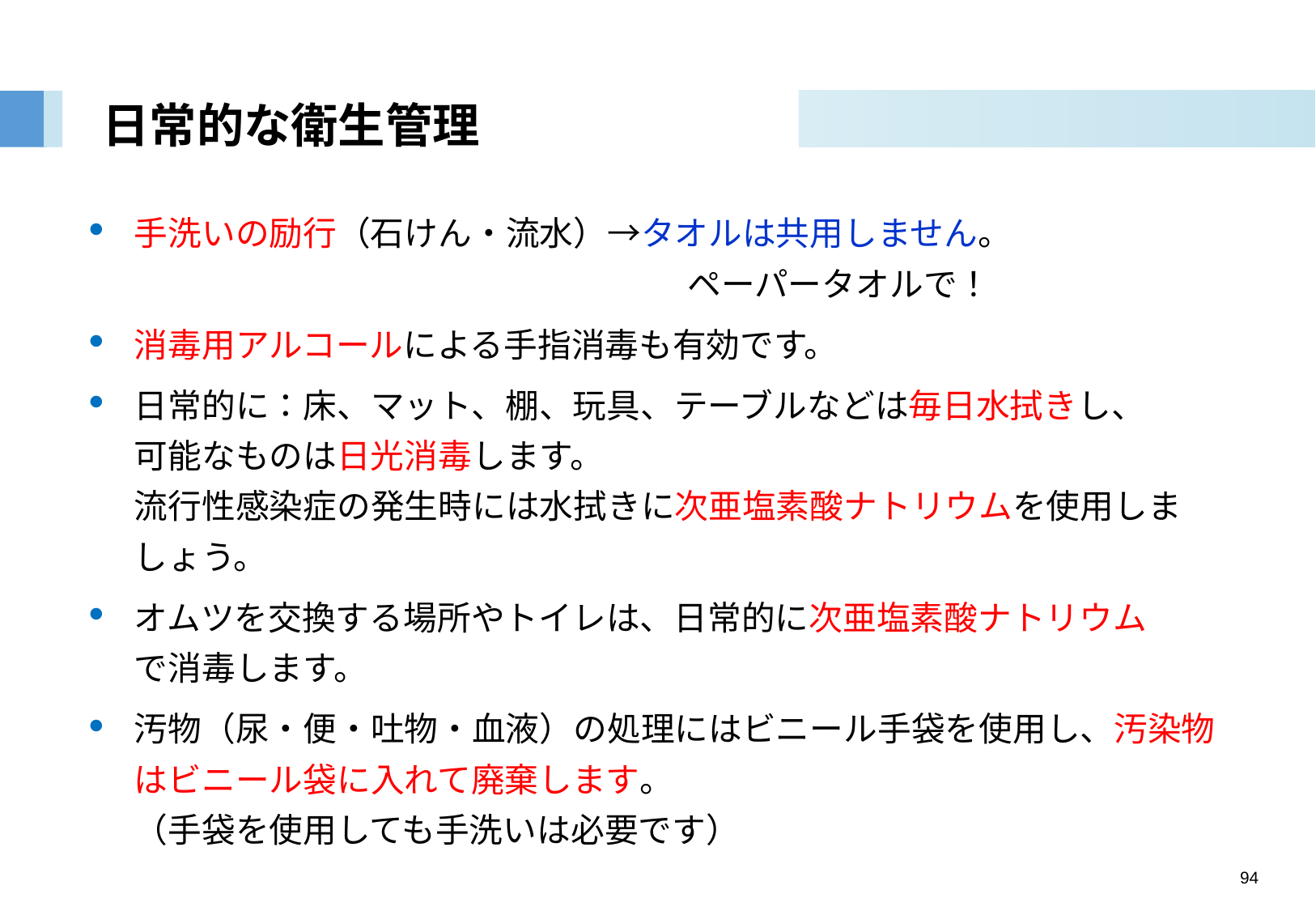

# 日常的な衛生管理
手洗いの励行（石けん・流水）→タオルは共用しません。
	ペーパータオルで！
消毒用アルコールによる手指消毒も有効です。
日常的に：床、マット、棚、玩具、テーブルなどは毎日水拭きし、
可能なものは日光消毒します。
流行性感染症の発生時には水拭きに次亜塩素酸ナトリウムを使用しましょう。
オムツを交換する場所やトイレは、日常的に次亜塩素酸ナトリウム
で消毒します。
汚物（尿・便・吐物・血液）の処理にはビニール手袋を使用し、汚染物はビニール袋に入れて廃棄します。
（手袋を使用しても手洗いは必要です）
94